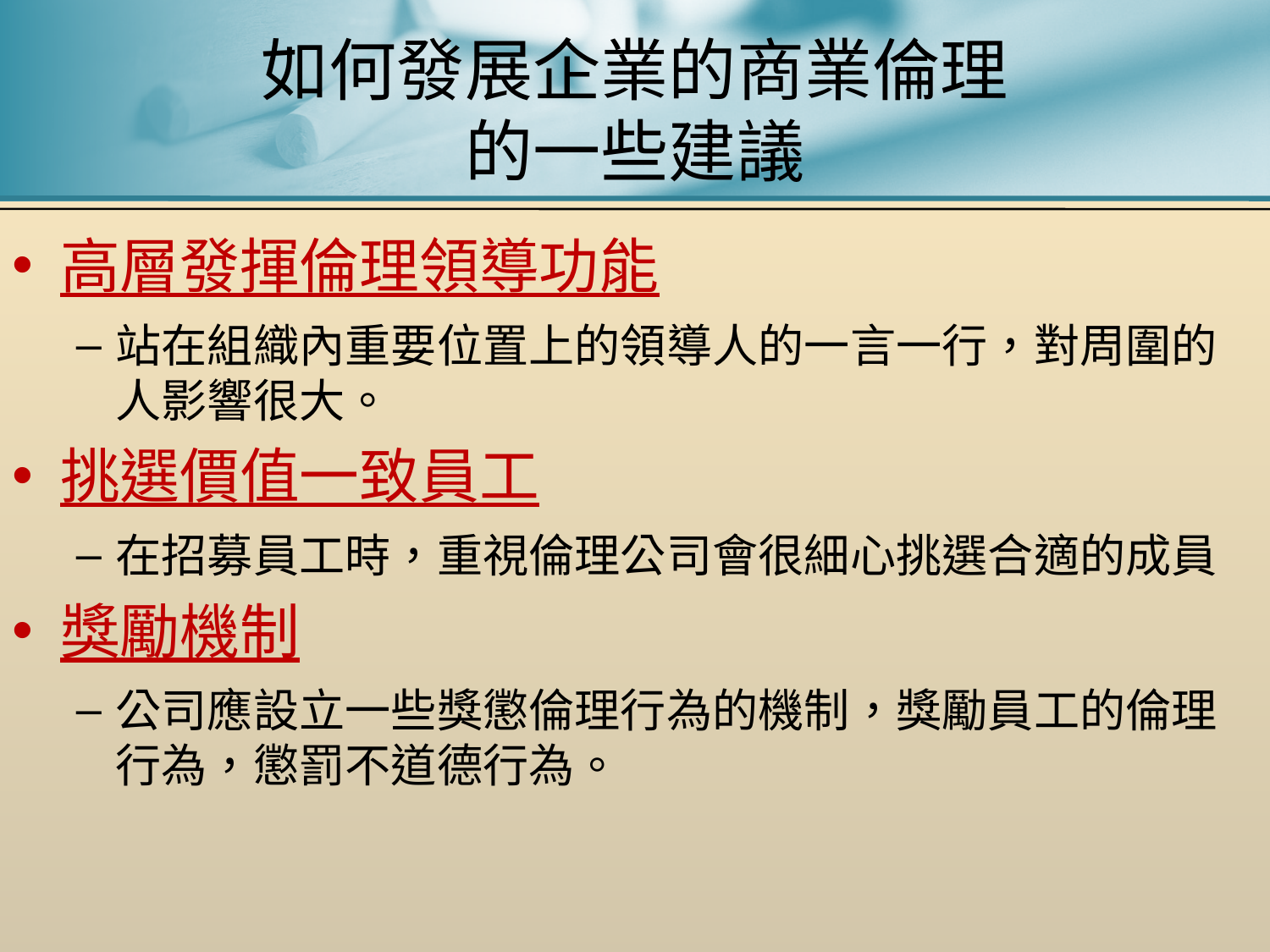

# 如何發展企業的商業倫理 的一些建議
高層發揮倫理領導功能
站在組織內重要位置上的領導人的一言一行，對周圍的人影響很大。
挑選價值一致員工
在招募員工時，重視倫理公司會很細心挑選合適的成員
獎勵機制
公司應設立一些獎懲倫理行為的機制，獎勵員工的倫理行為，懲罰不道德行為。